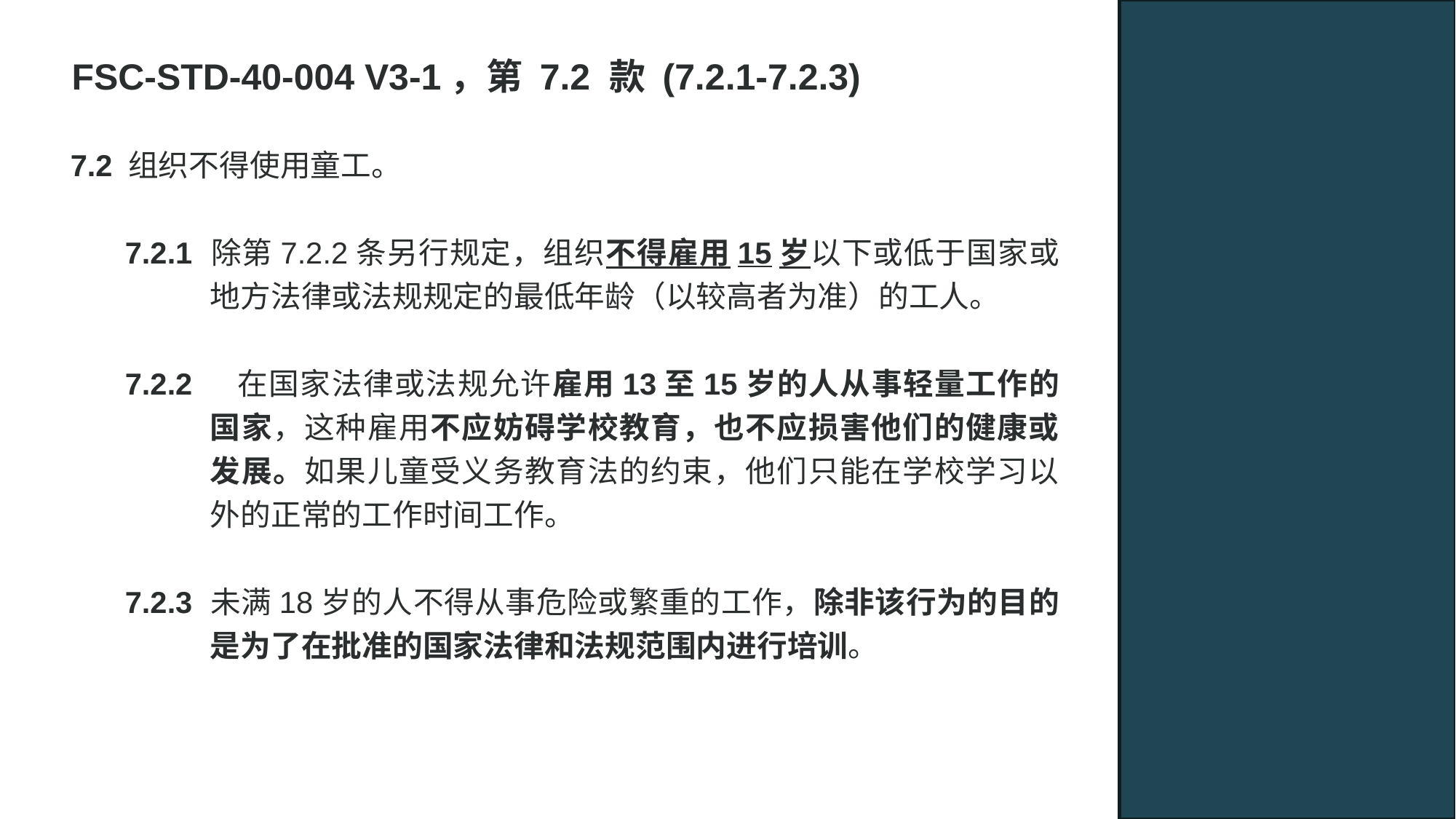

FSC-STD-40-004 V3-1，第 7.2 款 (7.2.1-7.2.3)
7.2 组织不得使用童工。

7.2.1	除第7.2.2条另行规定，组织不得雇用15岁以下或低于国家或地方法律或法规规定的最低年龄（以较高者为准）的工人。

7.2.2	  在国家法律或法规允许雇用13至15岁的人从事轻量工作的国家，这种雇用不应妨碍学校教育，也不应损害他们的健康或发展。如果儿童受义务教育法的约束，他们只能在学校学习以外的正常的工作时间工作。

7.2.3	未满18岁的人不得从事危险或繁重的工作，除非该行为的目的是为了在批准的国家法律和法规范围内进行培训。